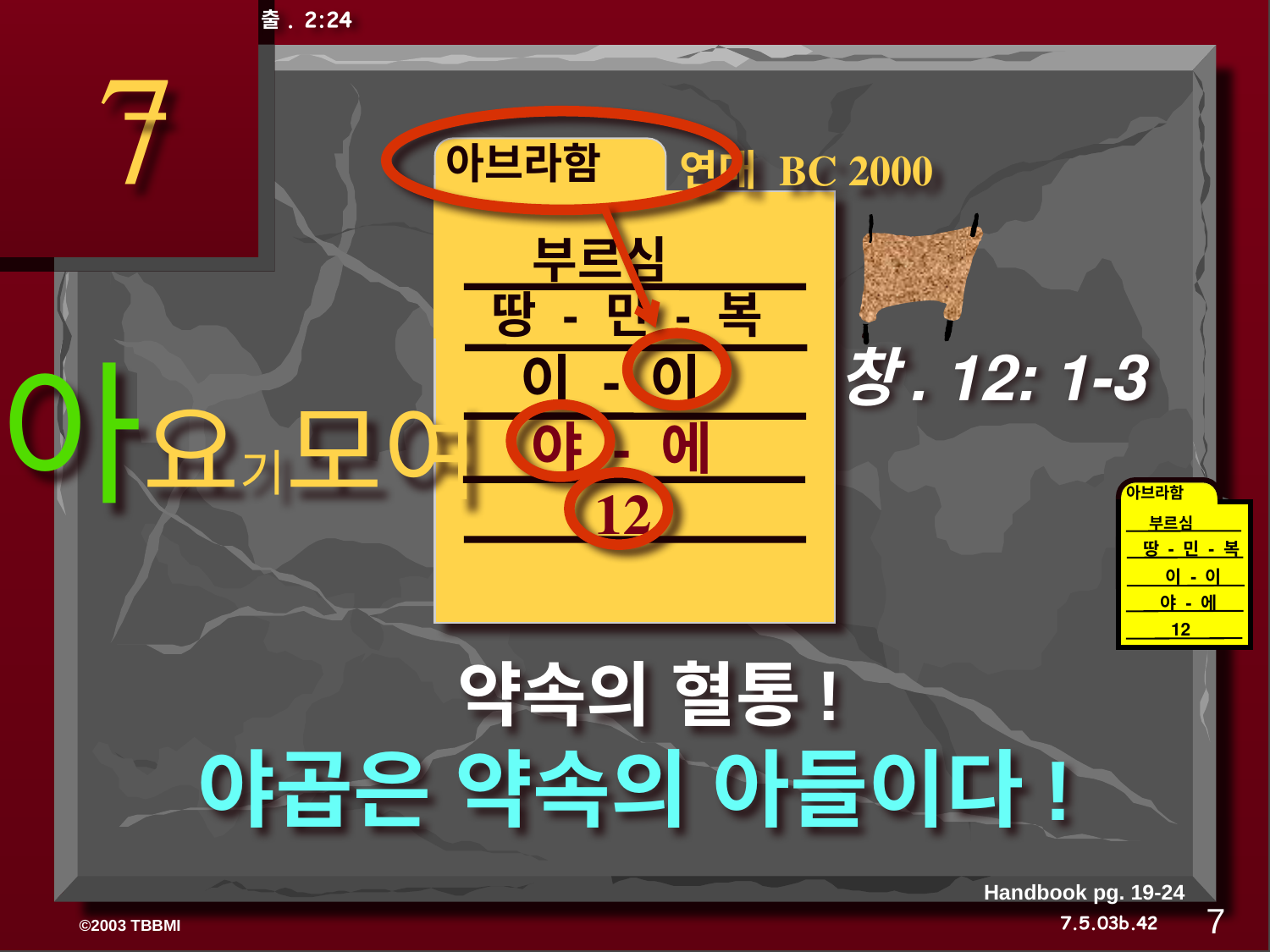

출. 2:24

7

아브라함
부르심
땅 - 민 - 복
이 - 이
야 - 에
12
ABRAHAM
연대 BC 2000

아요기모여

창. 12: 1-3

아브라함

부르심

땅 - 민 - 복

이 - 이

야 - 에

12

약속의 혈통!
야곱은 약속의 아들이다!
Handbook pg. 19-24
7

42